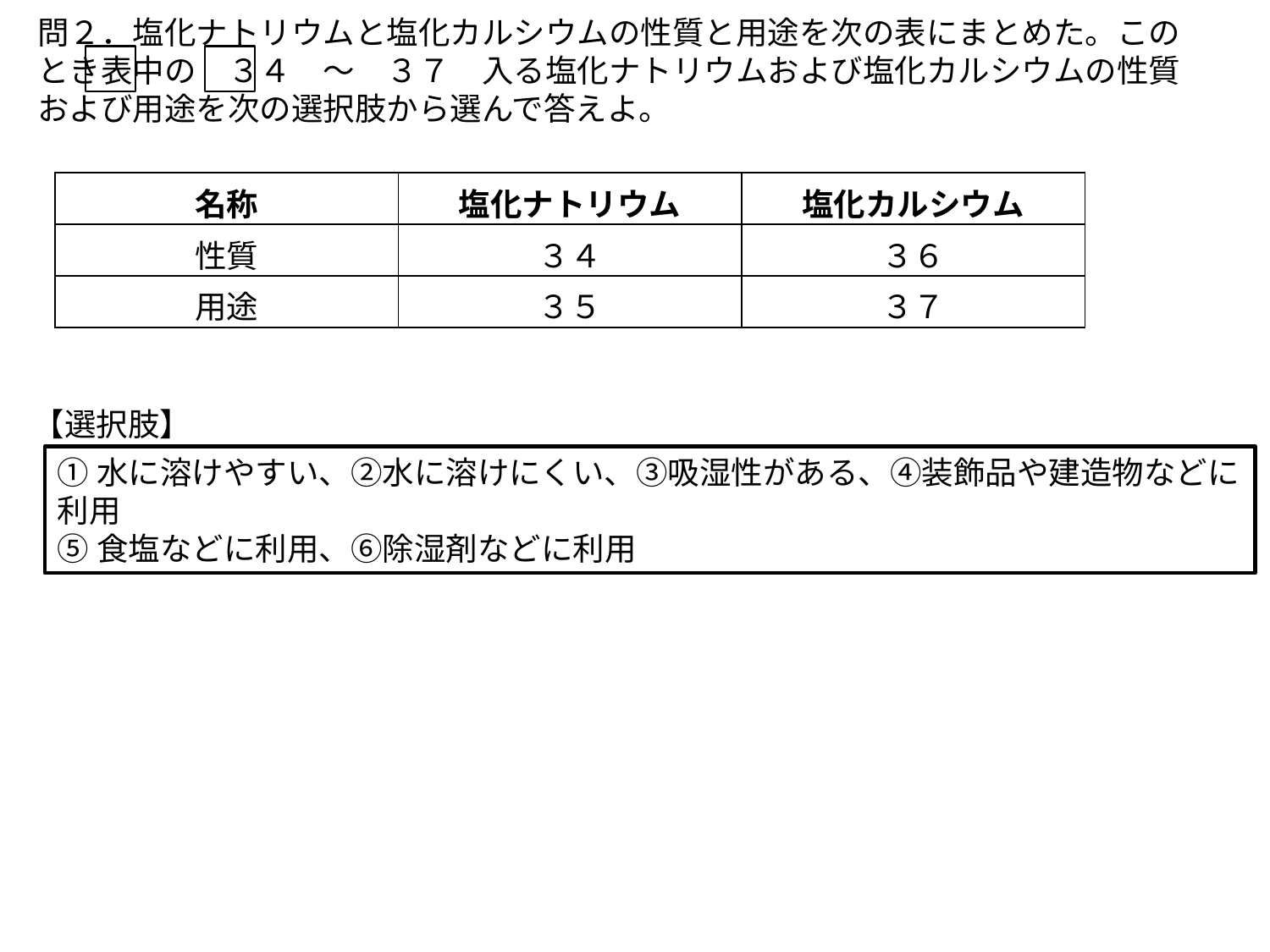

問２．塩化ナトリウムと塩化カルシウムの性質と用途を次の表にまとめた。このとき表中の　３４　～　３７　入る塩化ナトリウムおよび塩化カルシウムの性質および用途を次の選択肢から選んで答えよ。

| 名称 | 塩化ナトリウム | 塩化カルシウム |
| --- | --- | --- |
| 性質 | ３４ | ３６ |
| 用途 | ３５ | ３７ |
【選択肢】
①水に溶けやすい、②水に溶けにくい、③吸湿性がある、④装飾品や建造物などに利用
⑤食塩などに利用、⑥除湿剤などに利用